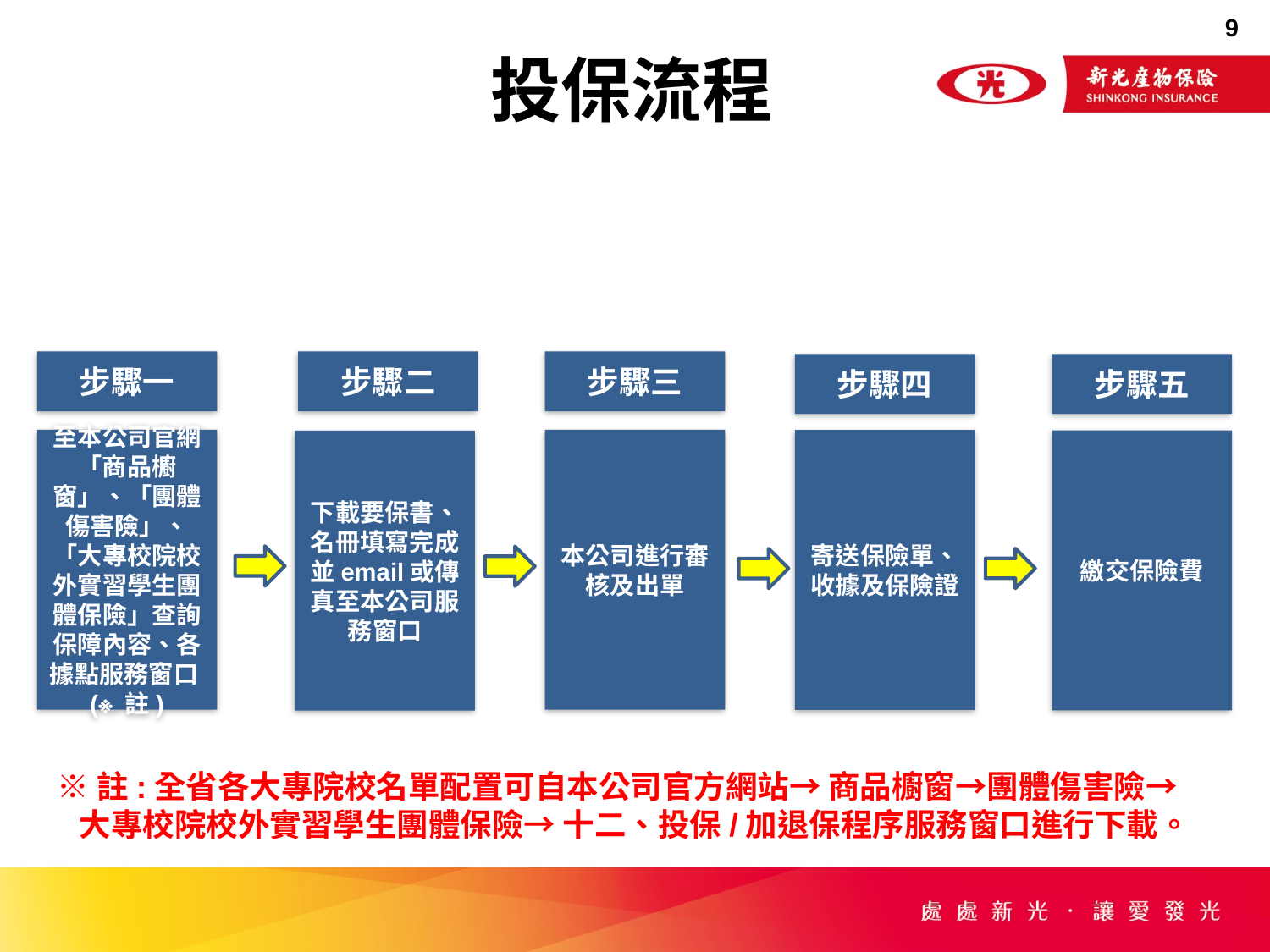

投保流程
步驟一
步驟二
步驟三
步驟四
步驟五
至本公司官網「商品櫥窗」、「團體傷害險」、「大專校院校外實習學生團體保險」查詢保障內容、各據點服務窗口(※註)
本公司進行審核及出單
寄送保險單、收據及保險證
繳交保險費
下載要保書、名冊填寫完成並email或傳真至本公司服務窗口

※註:全省各大專院校名單配置可自本公司官方網站→ 商品櫥窗→團體傷害險→
  大專校院校外實習學生團體保險→ 十二、投保/加退保程序服務窗口進行下載。